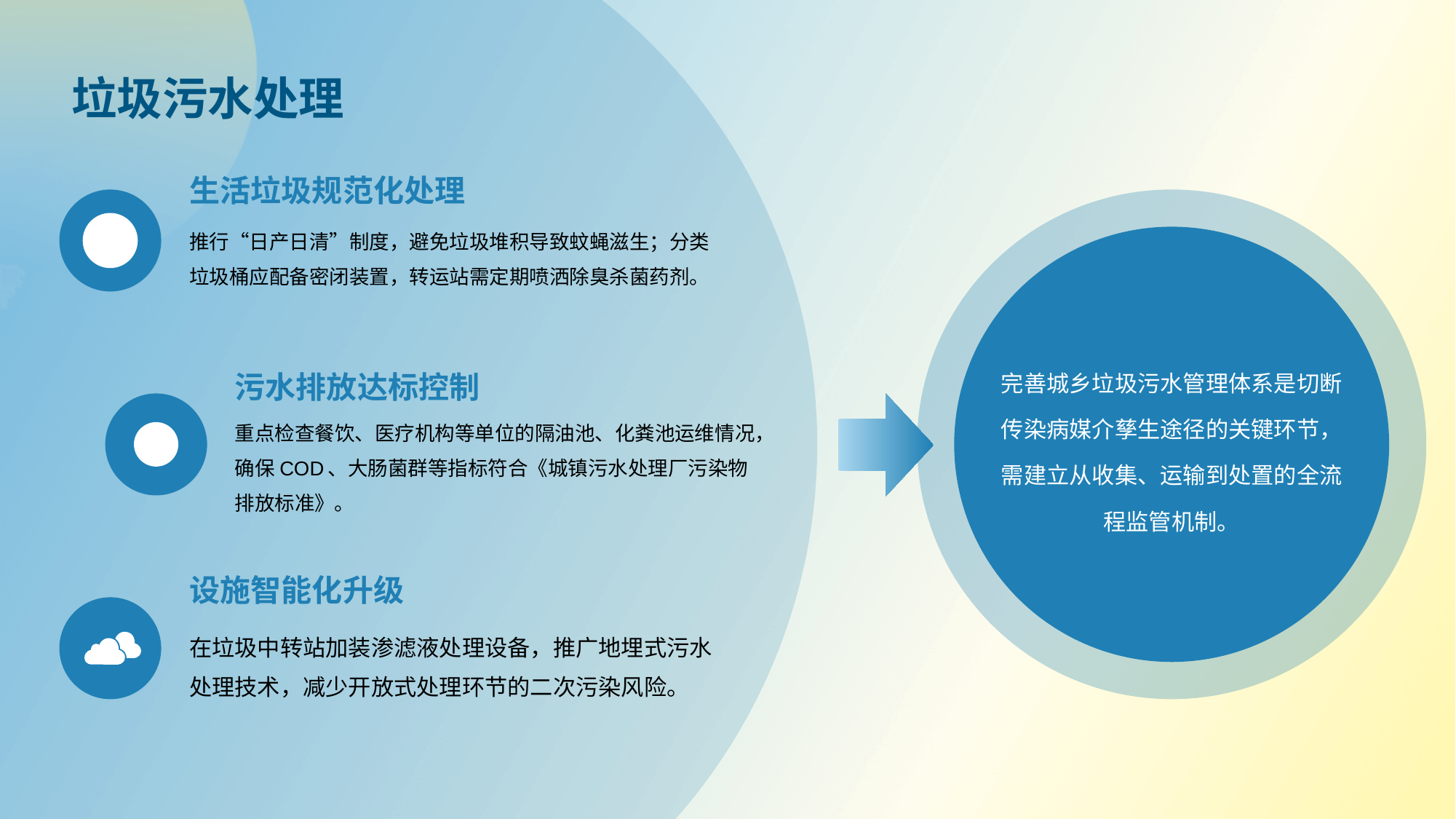

垃圾污水处理
生活垃圾规范化处理

推行“日产日清”制度，避免垃圾堆积导致蚊蝇滋生；分类垃圾桶应配备密闭装置，转运站需定期喷洒除臭杀菌药剂。

完善城乡垃圾污水管理体系是切断传染病媒介孳生途径的关键环节，需建立从收集、运输到处置的全流程监管机制。
污水排放达标控制

重点检查餐饮、医疗机构等单位的隔油池、化粪池运维情况，确保COD、大肠菌群等指标符合《城镇污水处理厂污染物排放标准》。

设施智能化升级

在垃圾中转站加装渗滤液处理设备，推广地埋式污水处理技术，减少开放式处理环节的二次污染风险。